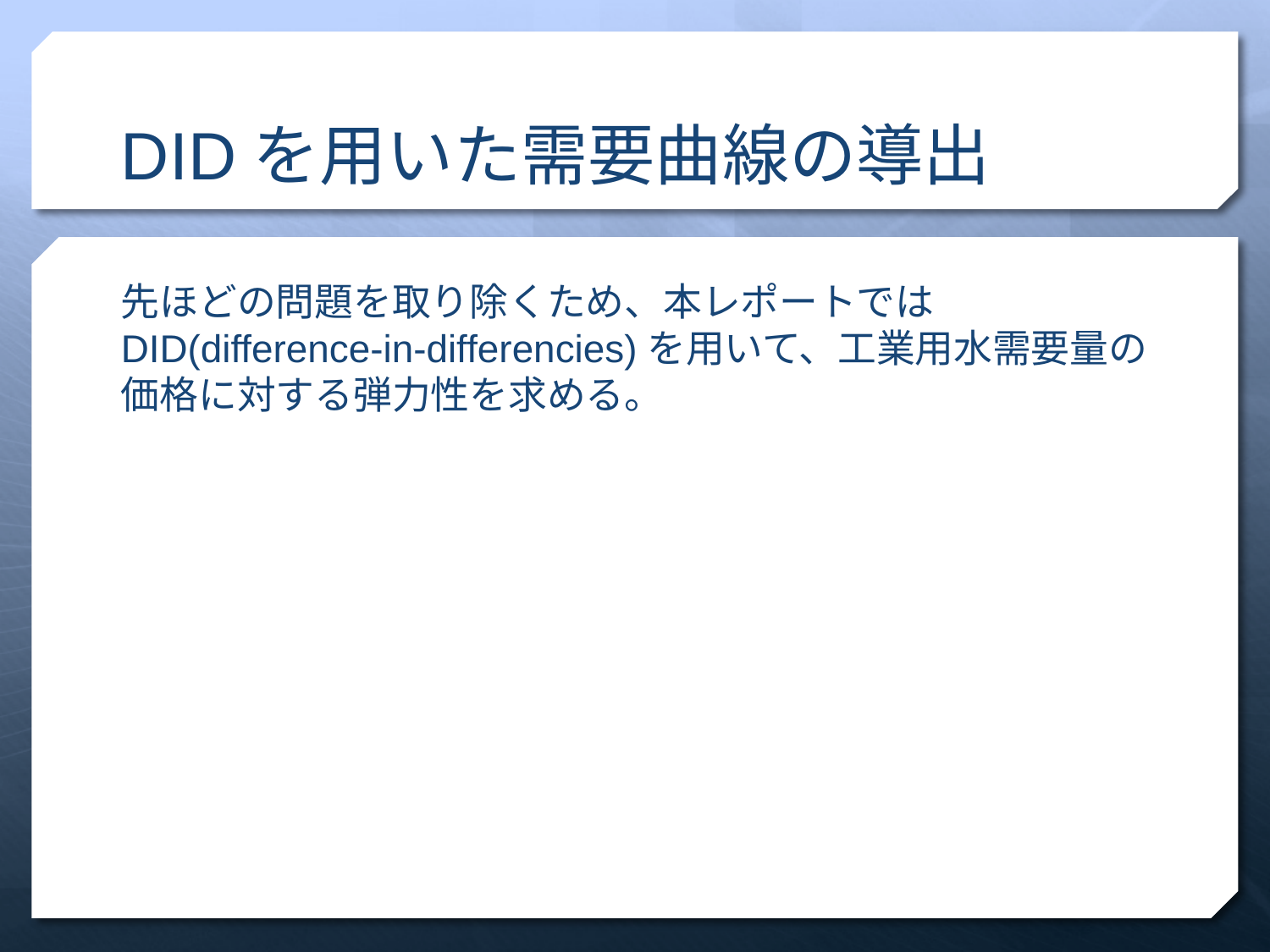

# DIDを用いた需要曲線の導出
先ほどの問題を取り除くため、本レポートではDID(difference-in-differencies)を用いて、工業用水需要量の価格に対する弾力性を求める。